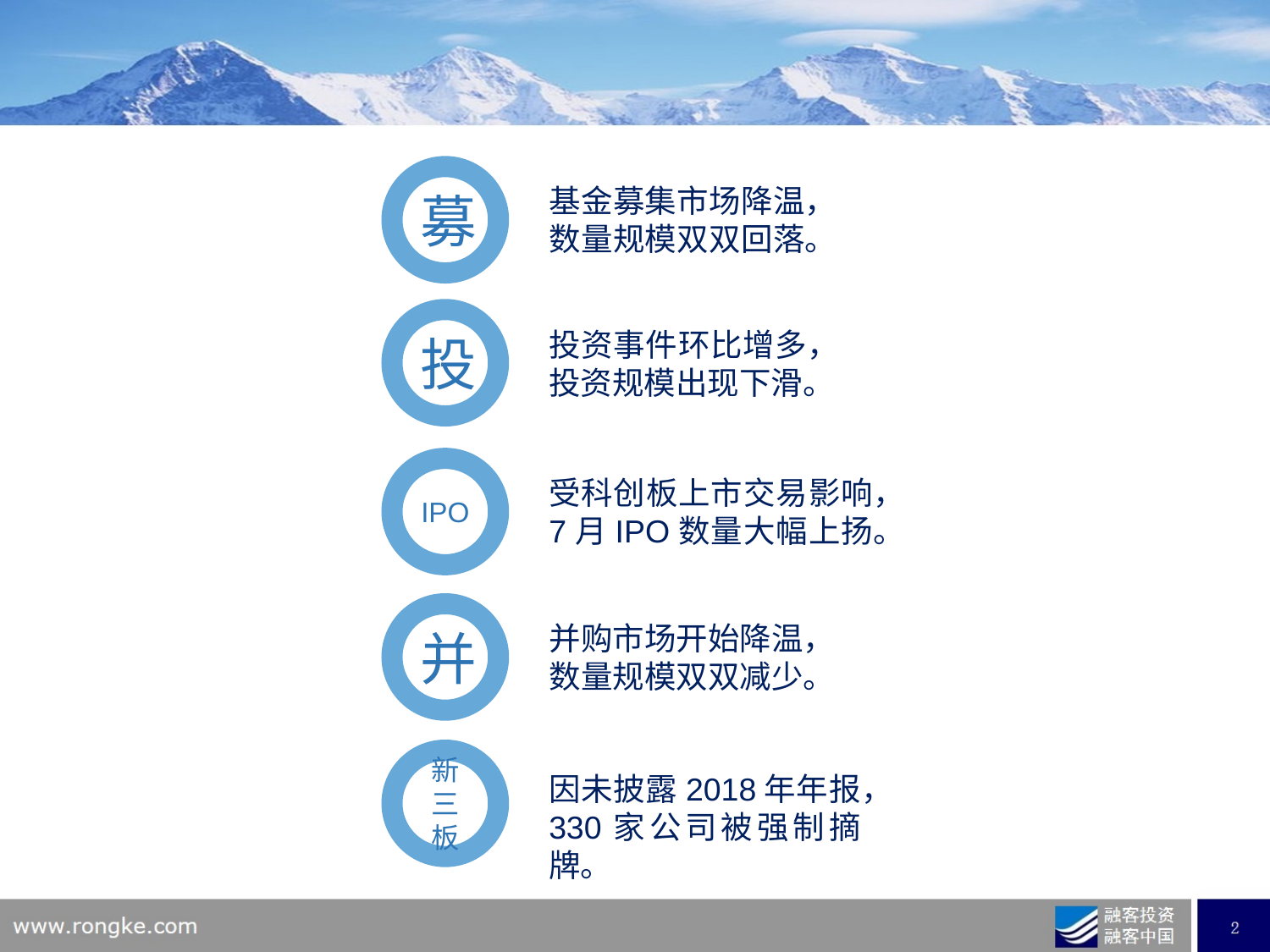

募
基金募集市场降温，数量规模双双回落。
投
投资事件环比增多，投资规模出现下滑。
IPO
受科创板上市交易影响，
7月IPO数量大幅上扬。
并
并购市场开始降温，
数量规模双双减少。
新三板
因未披露2018年年报，
330家公司被强制摘牌。